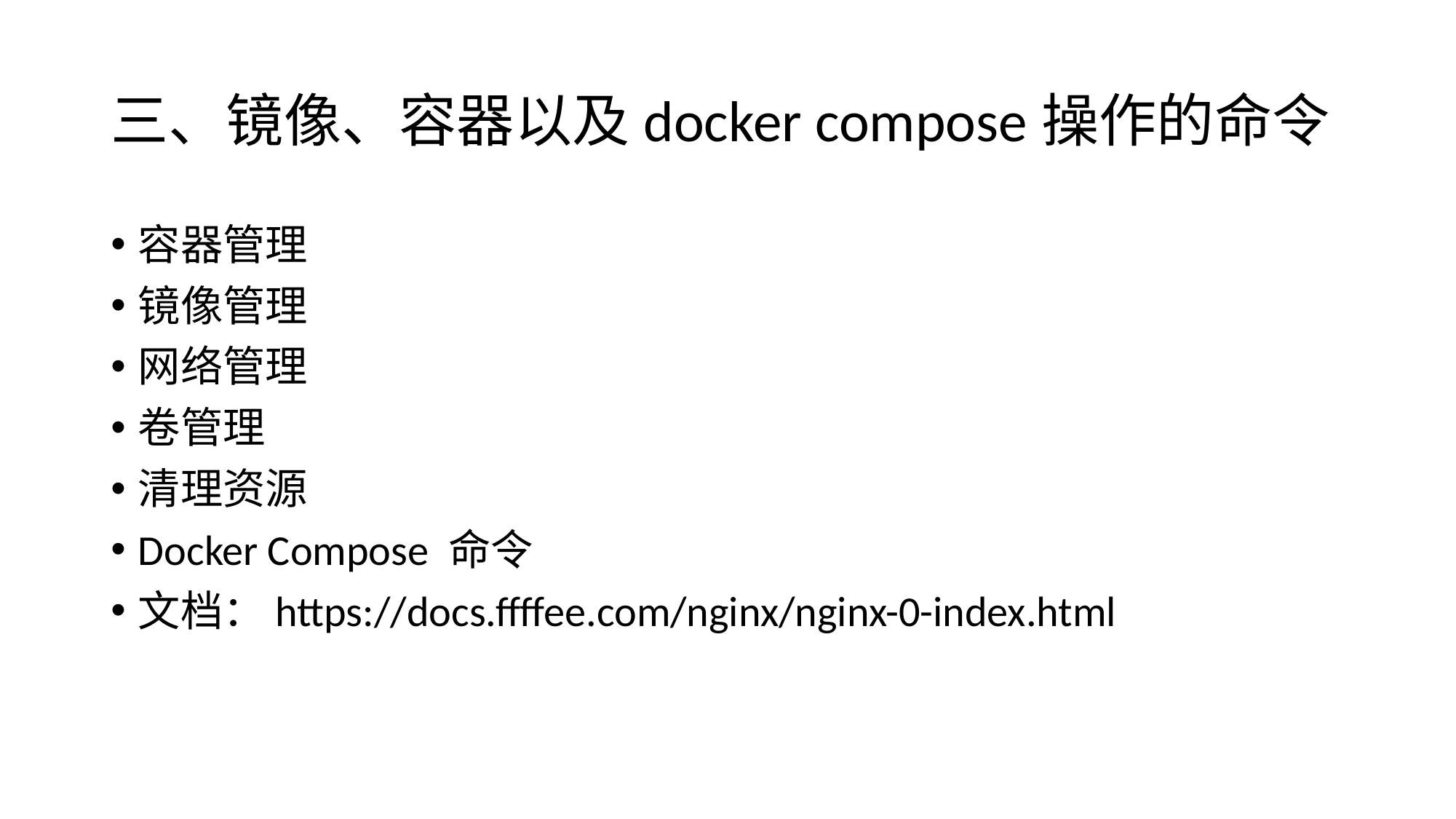

# 三、镜像、容器以及docker compose操作的命令
容器管理
镜像管理
网络管理
卷管理
清理资源
Docker Compose 命令
文档：https://docs.ffffee.com/nginx/nginx-0-index.html